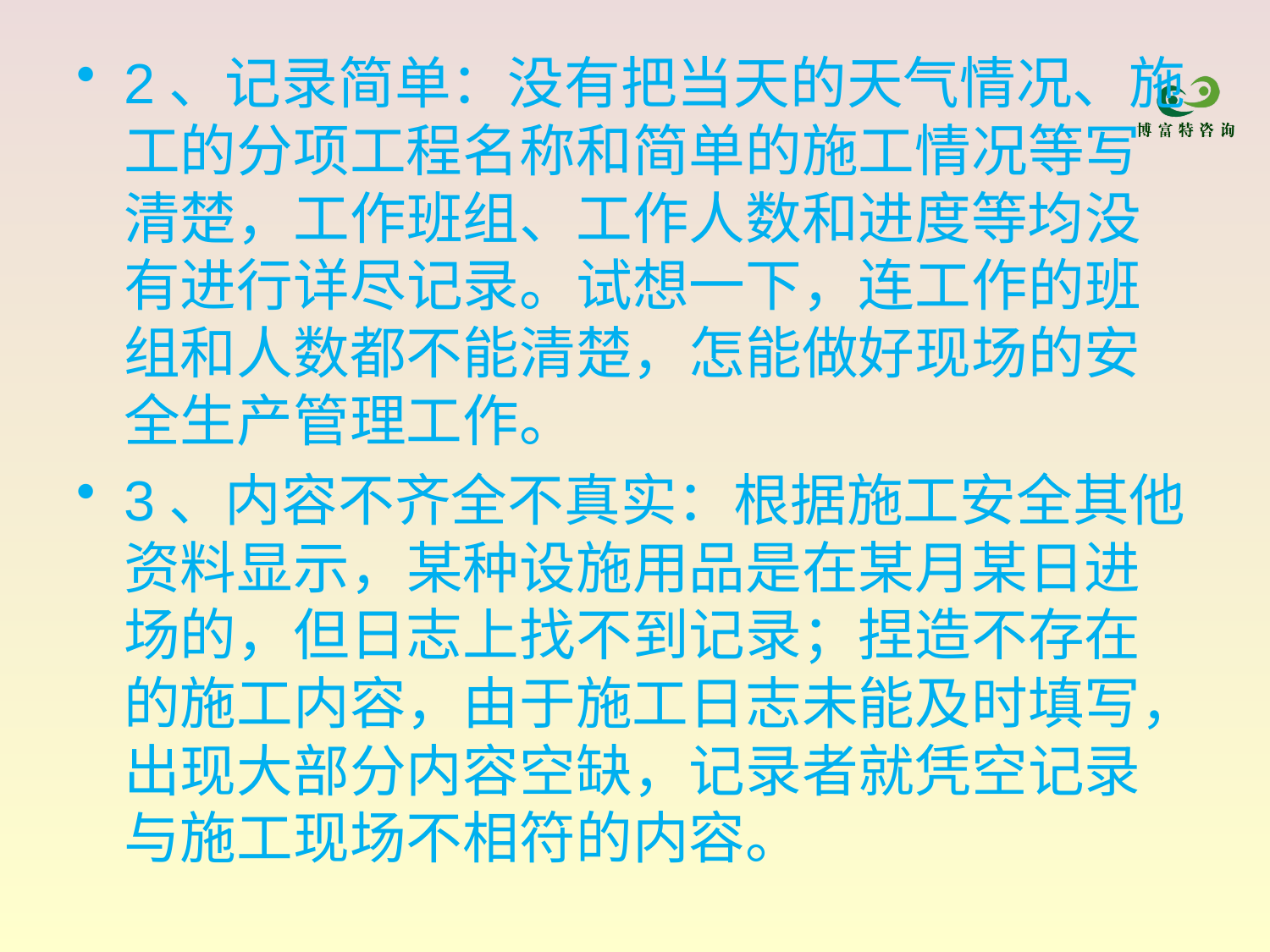

2、记录简单：没有把当天的天气情况、施工的分项工程名称和简单的施工情况等写清楚，工作班组、工作人数和进度等均没有进行详尽记录。试想一下，连工作的班组和人数都不能清楚，怎能做好现场的安全生产管理工作。
3、内容不齐全不真实：根据施工安全其他资料显示，某种设施用品是在某月某日进场的，但日志上找不到记录；捏造不存在的施工内容，由于施工日志未能及时填写，出现大部分内容空缺，记录者就凭空记录与施工现场不相符的内容。